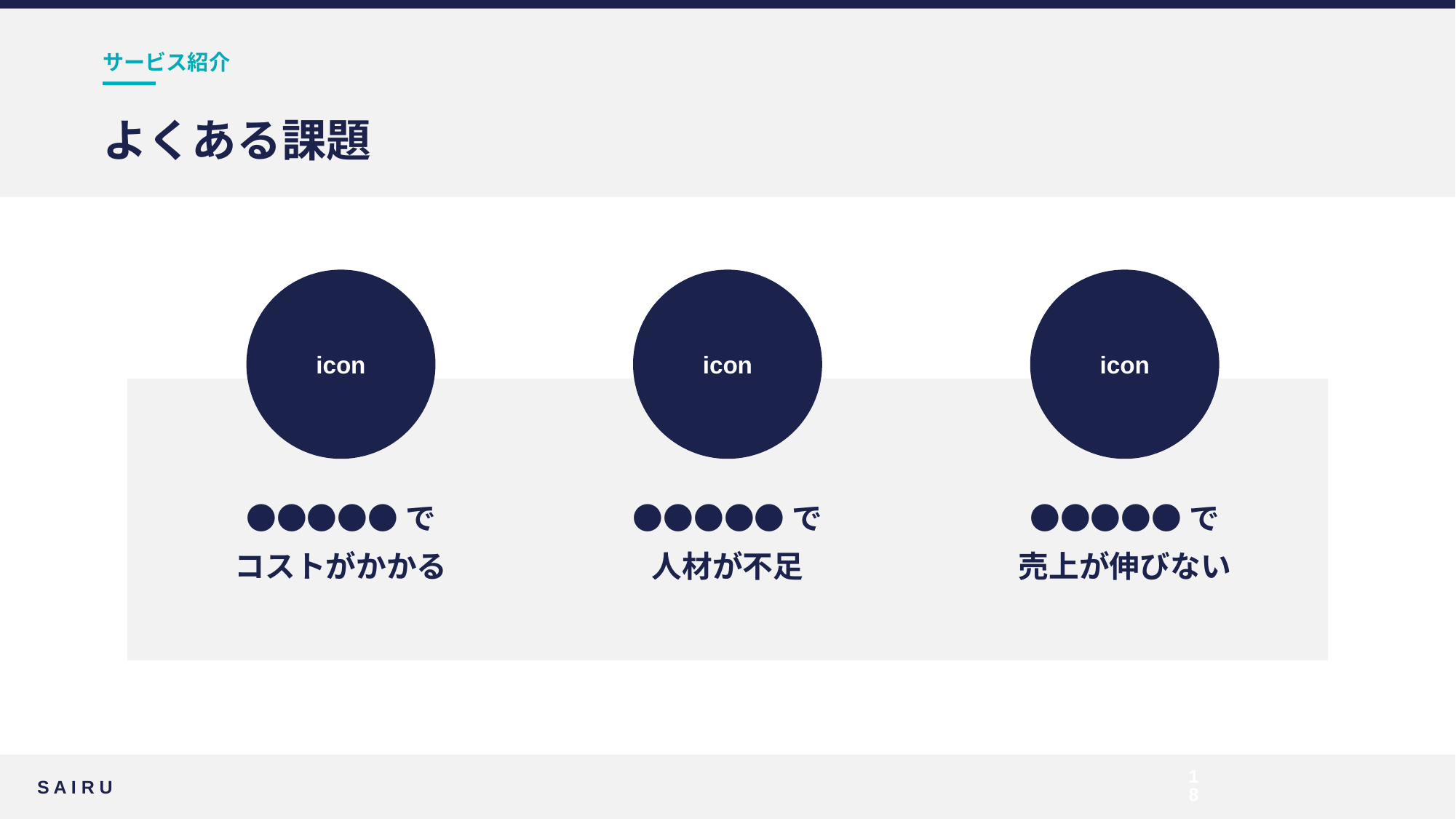

サービス紹介
# よくある課題

icon
icon
icon

●●●●●で
コストがかかる
●●●●●で
人材が不足
●●●●●で
売上が伸びない
18
S A I R U